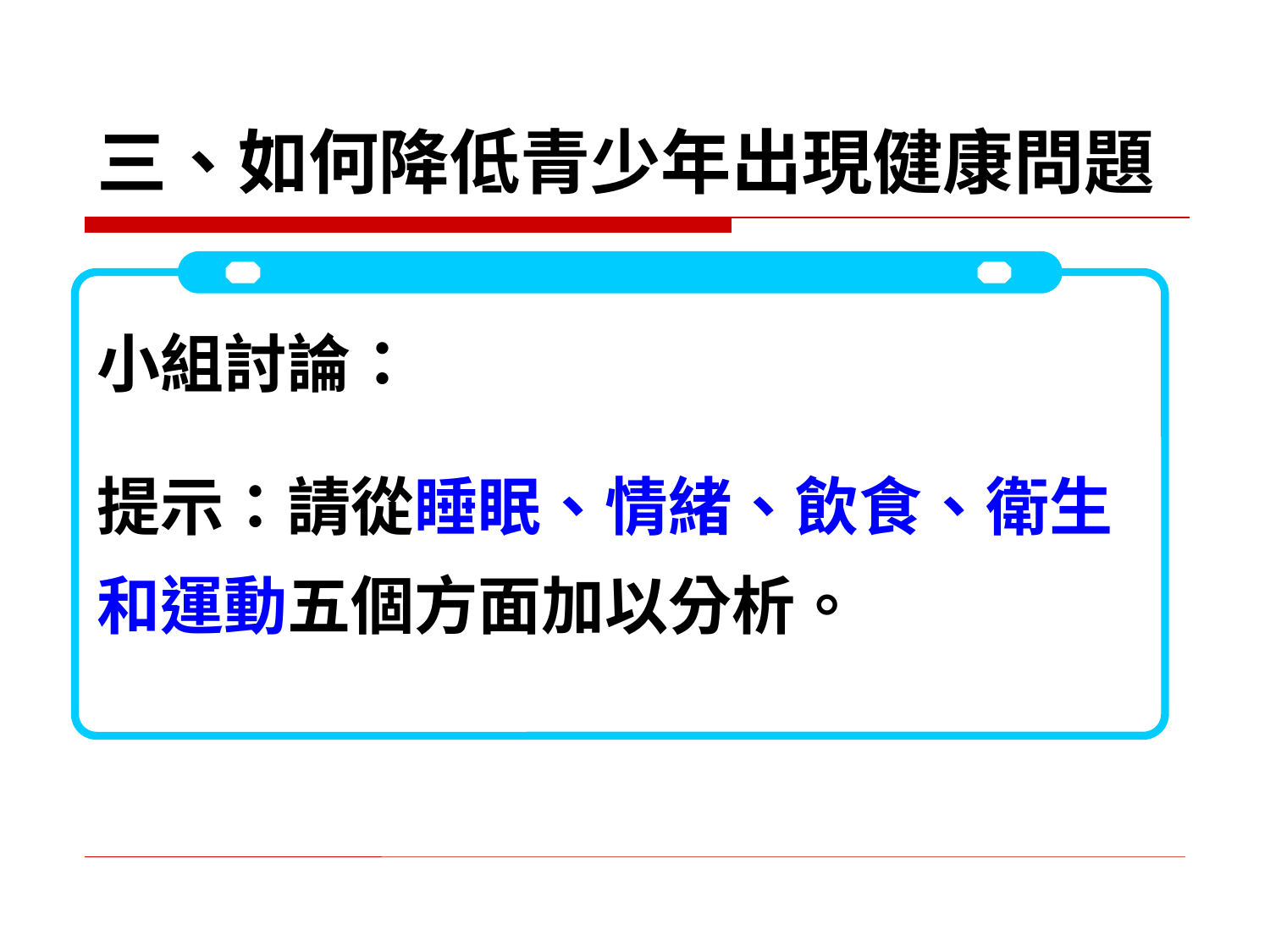

三、如何降低青少年出現健康問題

小組討論：

提示：請從睡眠、情緒、飲食、衛生和運動五個方面加以分析。